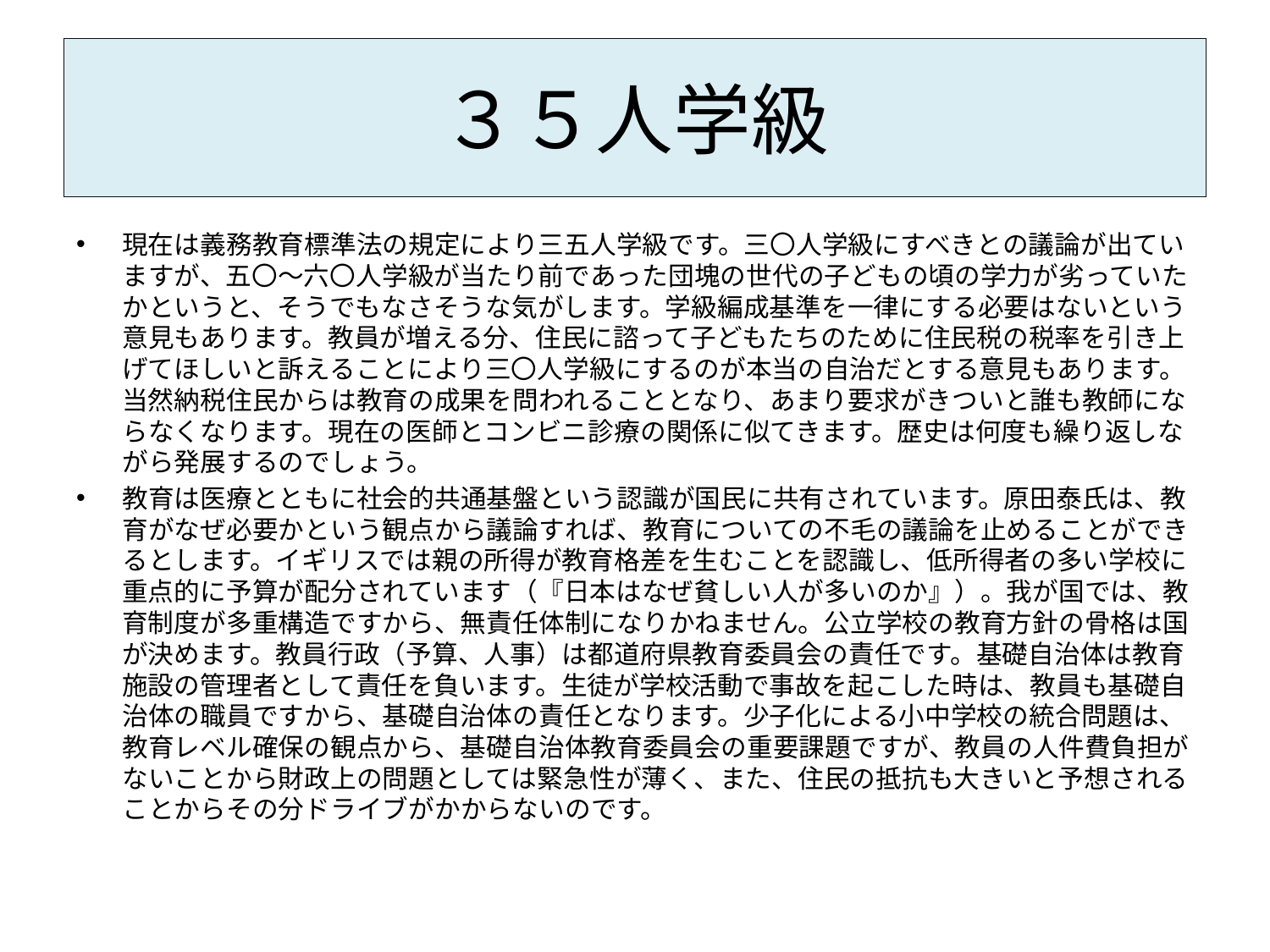

# ３５人学級
現在は義務教育標準法の規定により三五人学級です。三〇人学級にすべきとの議論が出ていますが、五〇～六〇人学級が当たり前であった団塊の世代の子どもの頃の学力が劣っていたかというと、そうでもなさそうな気がします。学級編成基準を一律にする必要はないという意見もあります。教員が増える分、住民に諮って子どもたちのために住民税の税率を引き上げてほしいと訴えることにより三〇人学級にするのが本当の自治だとする意見もあります。当然納税住民からは教育の成果を問われることとなり、あまり要求がきついと誰も教師にならなくなります。現在の医師とコンビニ診療の関係に似てきます。歴史は何度も繰り返しながら発展するのでしょう。
教育は医療とともに社会的共通基盤という認識が国民に共有されています。原田泰氏は、教育がなぜ必要かという観点から議論すれば、教育についての不毛の議論を止めることができるとします。イギリスでは親の所得が教育格差を生むことを認識し、低所得者の多い学校に重点的に予算が配分されています（『日本はなぜ貧しい人が多いのか』）。我が国では、教育制度が多重構造ですから、無責任体制になりかねません。公立学校の教育方針の骨格は国が決めます。教員行政（予算、人事）は都道府県教育委員会の責任です。基礎自治体は教育施設の管理者として責任を負います。生徒が学校活動で事故を起こした時は、教員も基礎自治体の職員ですから、基礎自治体の責任となります。少子化による小中学校の統合問題は、教育レベル確保の観点から、基礎自治体教育委員会の重要課題ですが、教員の人件費負担がないことから財政上の問題としては緊急性が薄く、また、住民の抵抗も大きいと予想されることからその分ドライブがかからないのです。